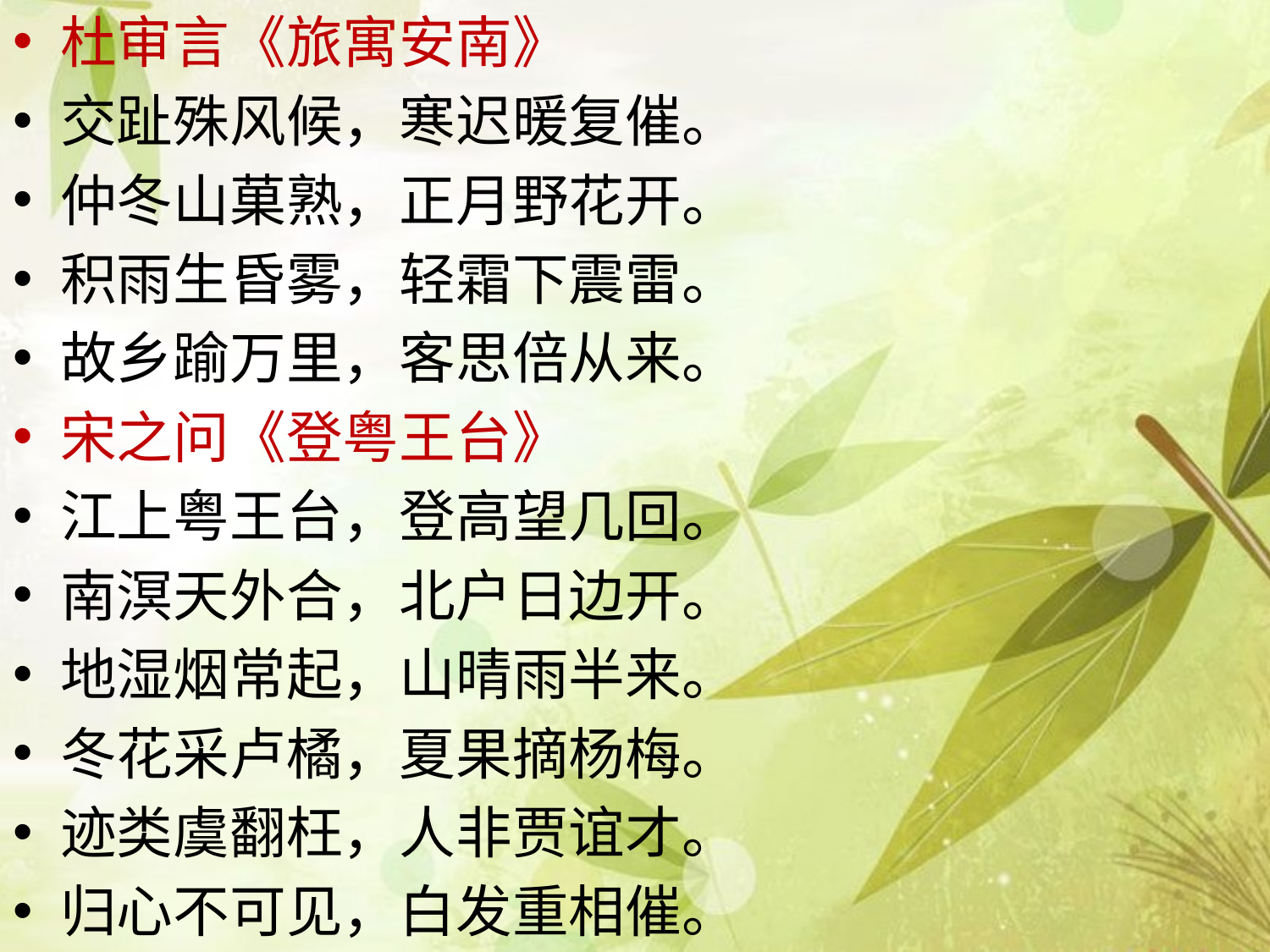

杜审言《旅寓安南》
交趾殊风候，寒迟暖复催。
仲冬山菓熟，正月野花开。
积雨生昏雾，轻霜下震雷。
故乡踰万里，客思倍从来。
宋之问《登粤王台》
江上粤王台，登高望几回。
南溟天外合，北户日边开。
地湿烟常起，山晴雨半来。
冬花采卢橘，夏果摘杨梅。
迹类虞翻枉，人非贾谊才。
归心不可见，白发重相催。